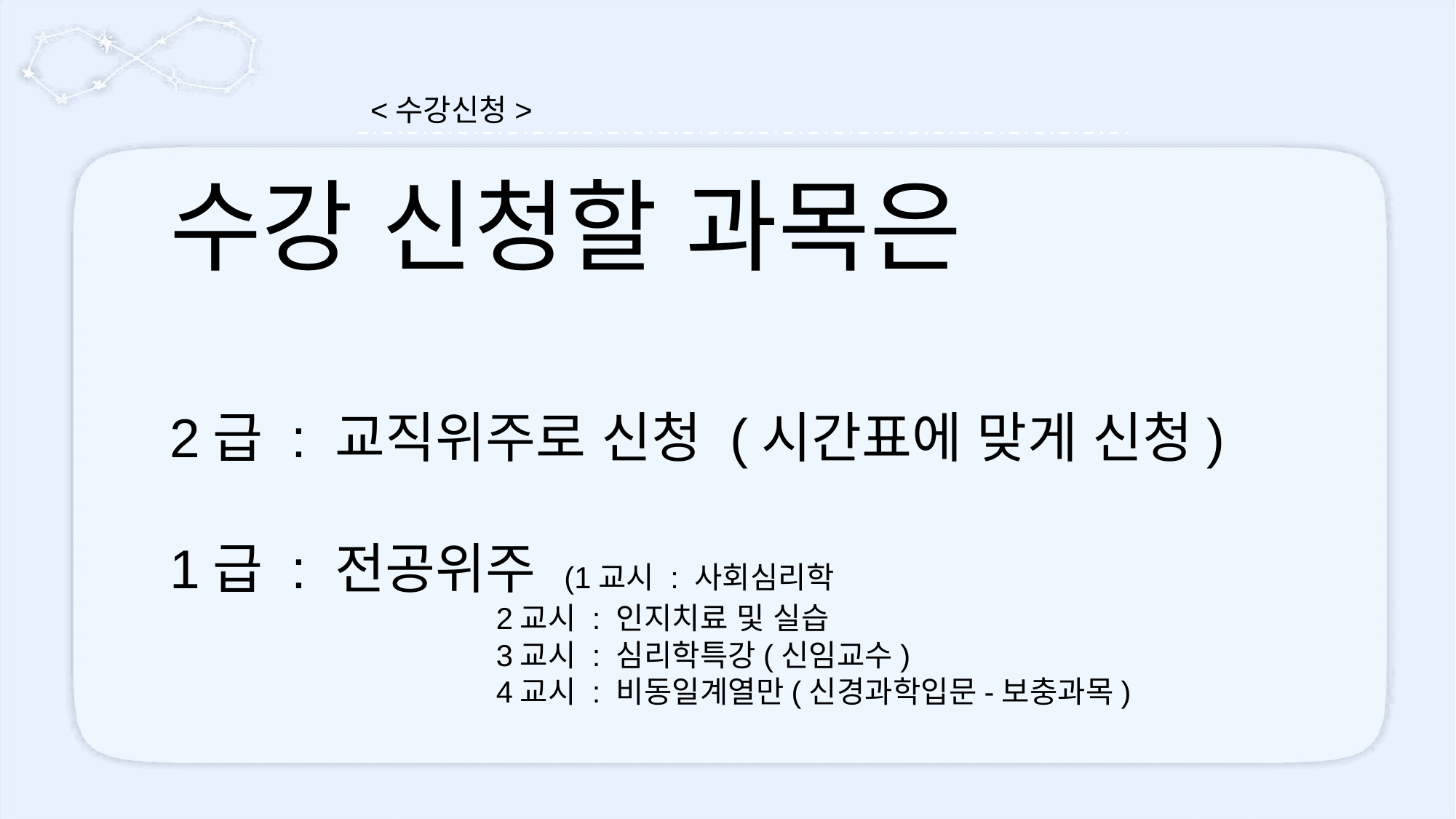

<수강신청>
수강 신청할 과목은

2급 : 교직위주로 신청 (시간표에 맞게 신청)

1급 : 전공위주 (1교시 : 사회심리학
                                       2교시 : 인지치료 및 실습
                                       3교시 : 심리학특강(신임교수)
                                       4교시 : 비동일계열만(신경과학입문-보충과목)